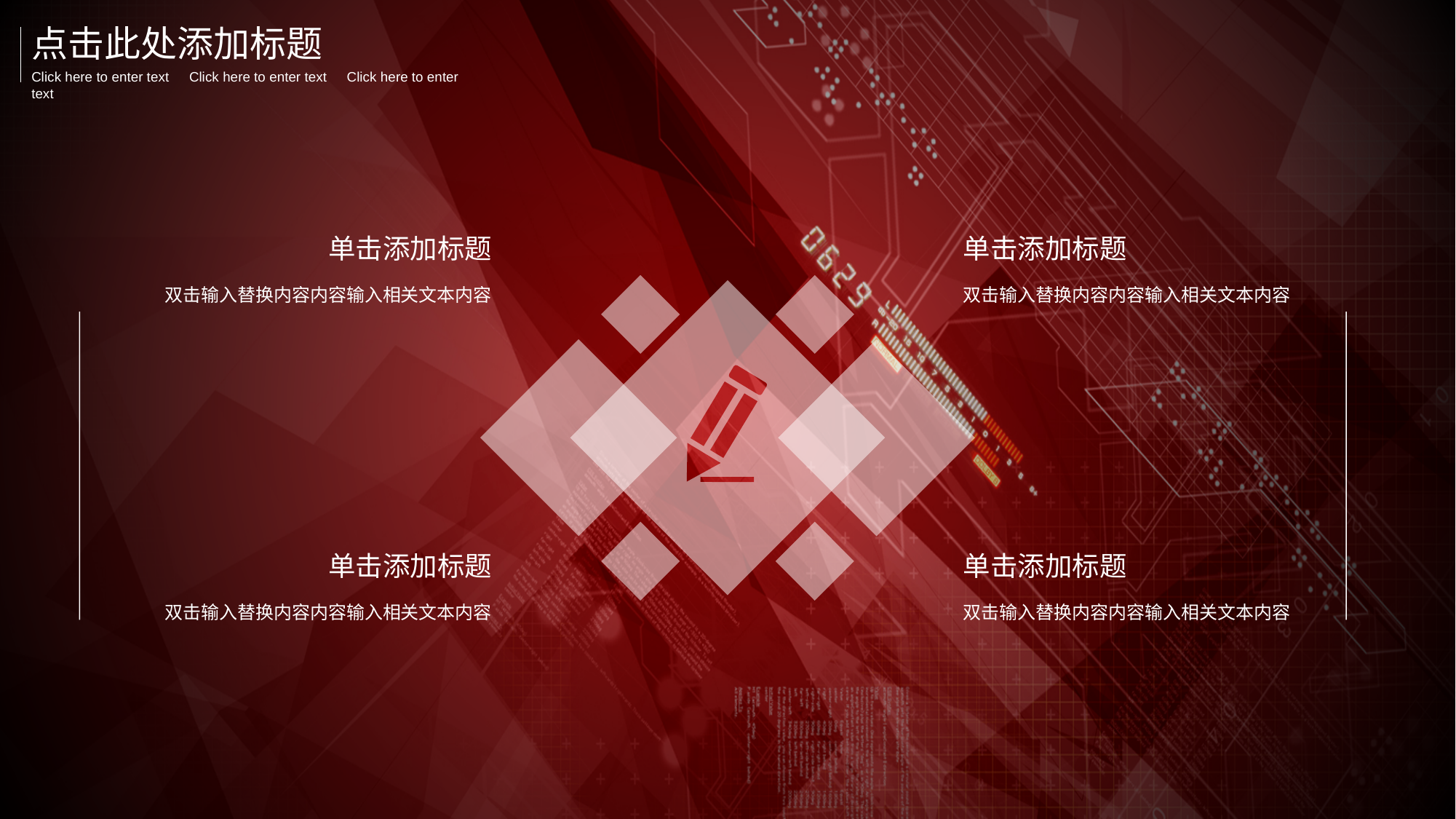

点击此处添加标题
Click here to enter text　Click here to enter text　Click here to enter text
单击添加标题
双击输入替换内容内容输入相关文本内容
单击添加标题
双击输入替换内容内容输入相关文本内容

单击添加标题
双击输入替换内容内容输入相关文本内容
单击添加标题
双击输入替换内容内容输入相关文本内容